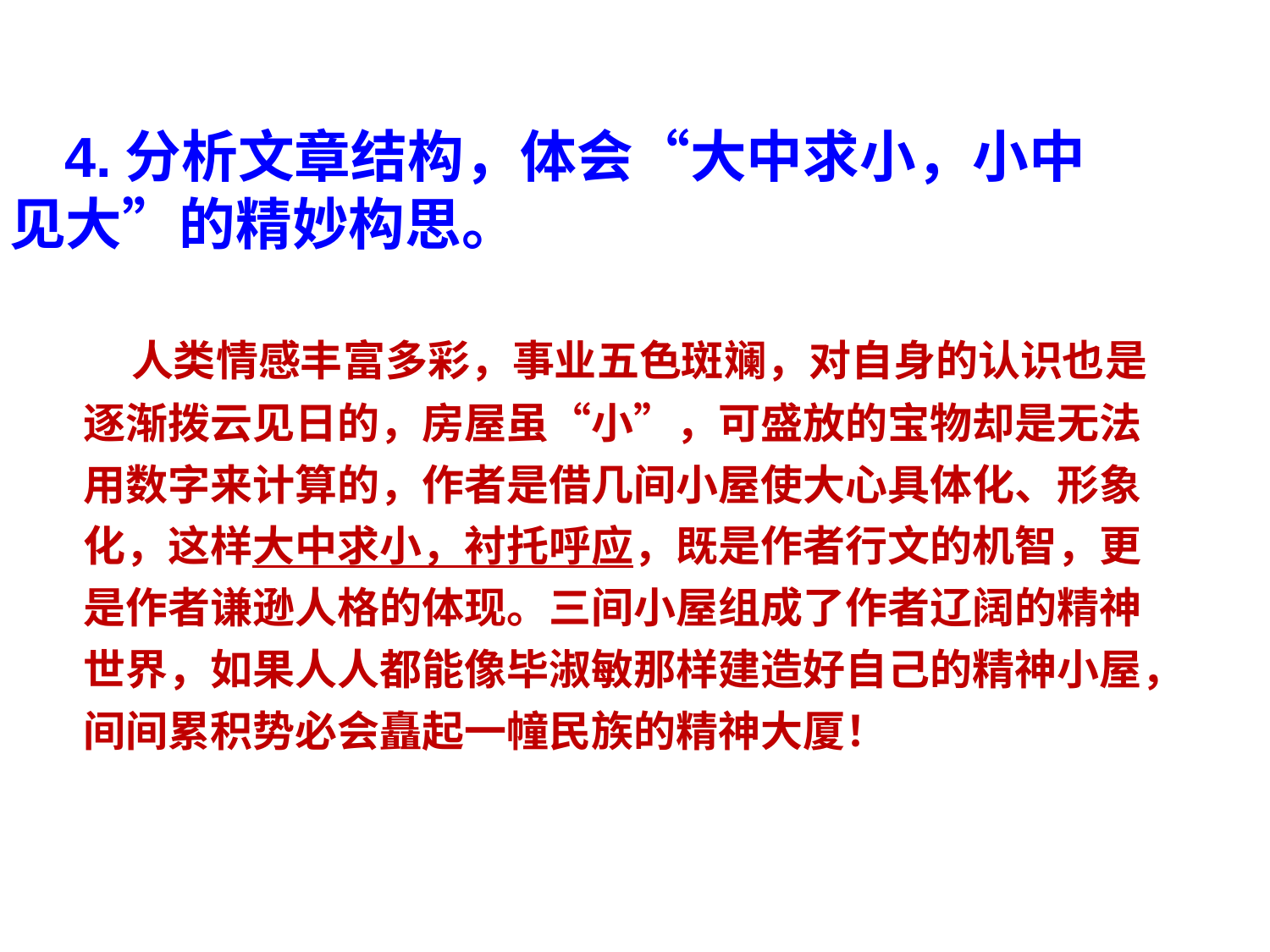

4.分析文章结构，体会“大中求小，小中见大”的精妙构思。
    人类情感丰富多彩，事业五色斑斓，对自身的认识也是逐渐拨云见日的，房屋虽“小”，可盛放的宝物却是无法用数字来计算的，作者是借几间小屋使大心具体化、形象化，这样大中求小，衬托呼应，既是作者行文的机智，更是作者谦逊人格的体现。三间小屋组成了作者辽阔的精神世界，如果人人都能像毕淑敏那样建造好自己的精神小屋，间间累积势必会矗起一幢民族的精神大厦！